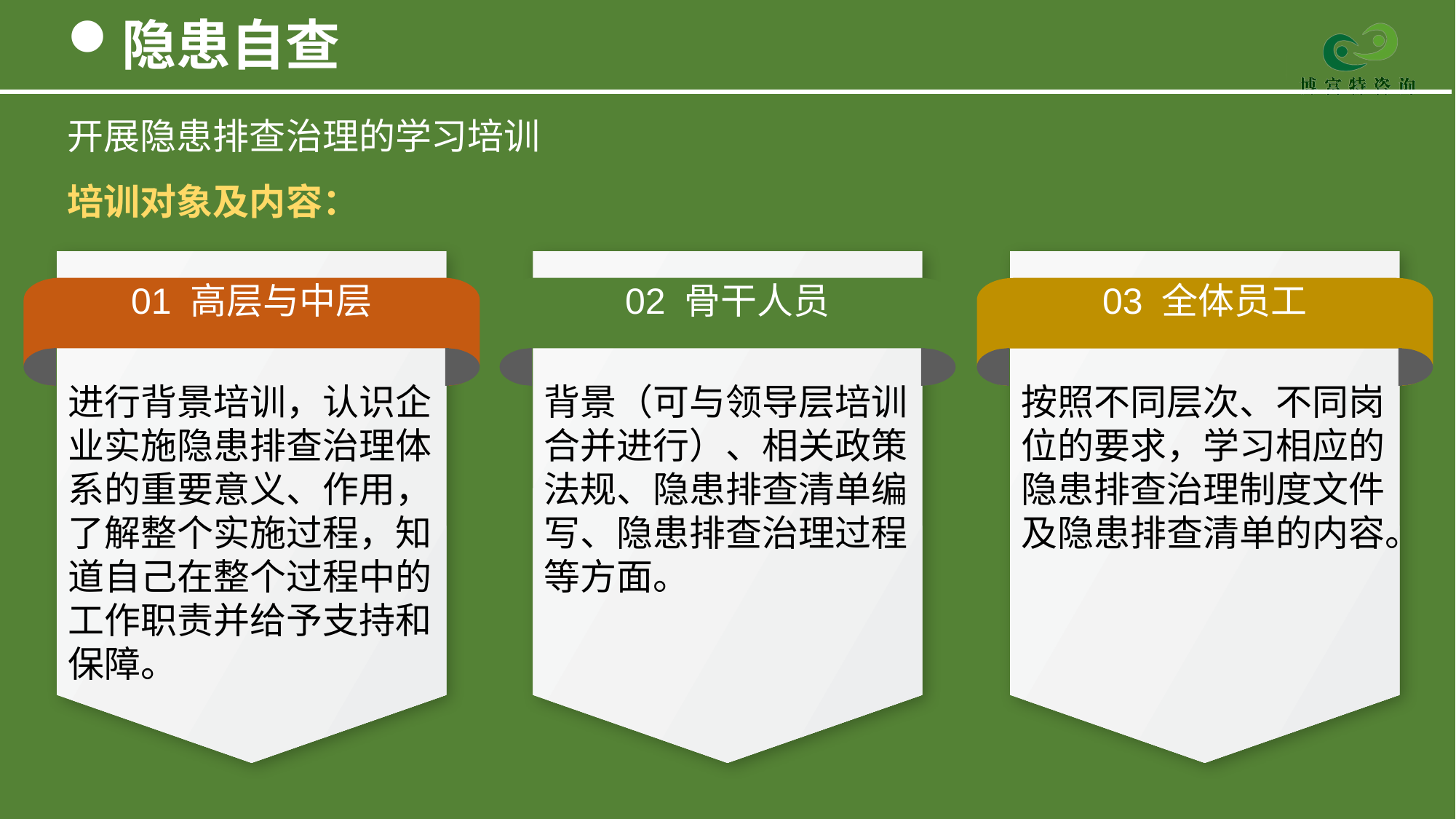

隐患自查
开展隐患排查治理的学习培训
培训对象及内容：

01 高层与中层

进行背景培训，认识企业实施隐患排查治理体系的重要意义、作用，了解整个实施过程，知道自己在整个过程中的工作职责并给予支持和保障。

02 骨干人员

背景（可与领导层培训合并进行）、相关政策法规、隐患排查清单编写、隐患排查治理过程等方面。

03 全体员工

按照不同层次、不同岗位的要求，学习相应的隐患排查治理制度文件及隐患排查清单的内容。